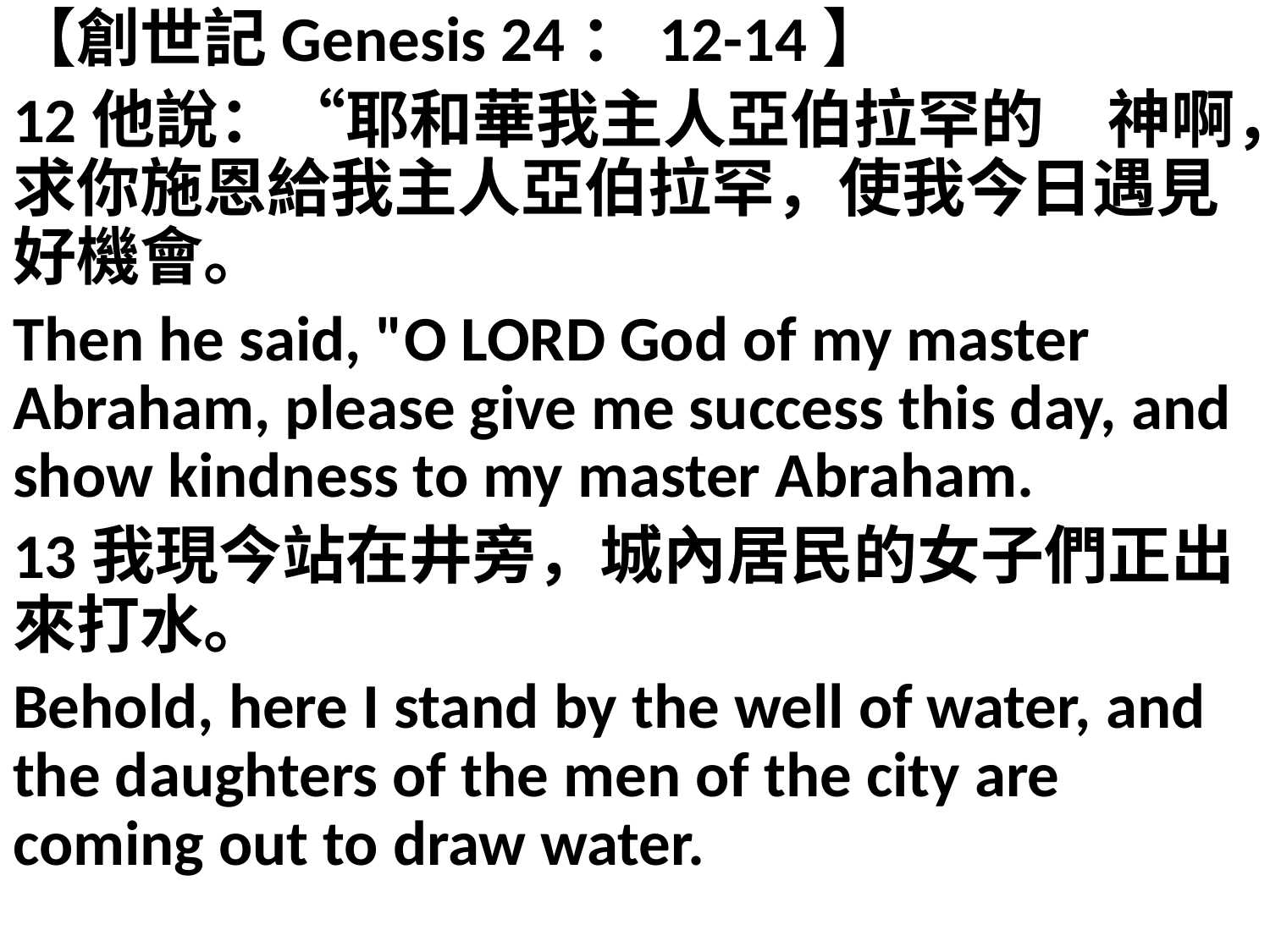

【創世記Genesis 24：12-14】
12他說：“耶和華我主人亞伯拉罕的　神啊，求你施恩給我主人亞伯拉罕，使我今日遇見好機會。
Then he said, "O LORD God of my master Abraham, please give me success this day, and show kindness to my master Abraham.
13我現今站在井旁，城內居民的女子們正出來打水。
Behold, here I stand by the well of water, and the daughters of the men of the city are coming out to draw water.